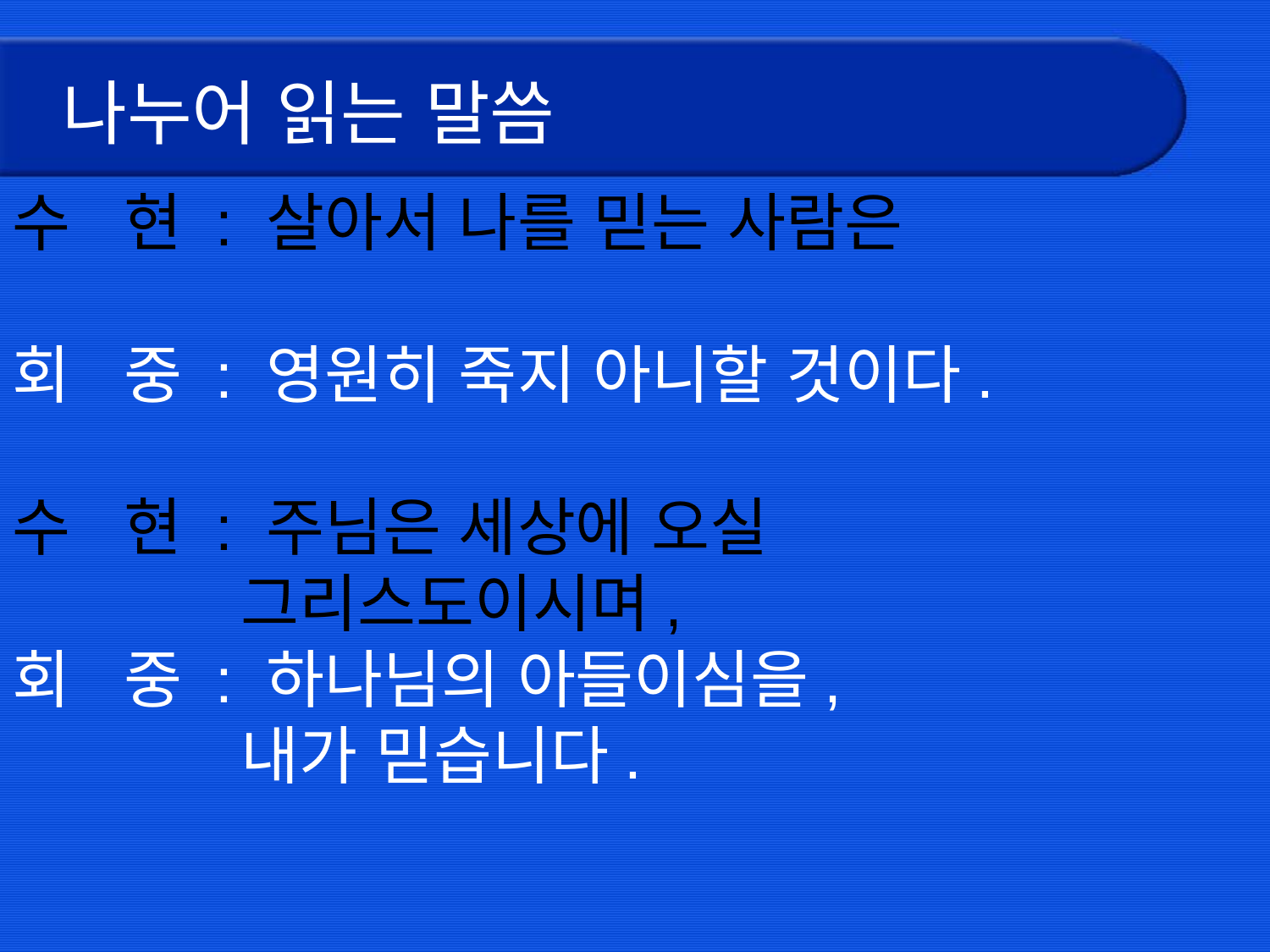

# 나누어 읽는 말씀
수   현 : 살아서 나를 믿는 사람은

회   중 : 영원히 죽지 아니할 것이다.

수   현 : 주님은 세상에 오실
            그리스도이시며,
회   중 : 하나님의 아들이심을,
            내가 믿습니다.